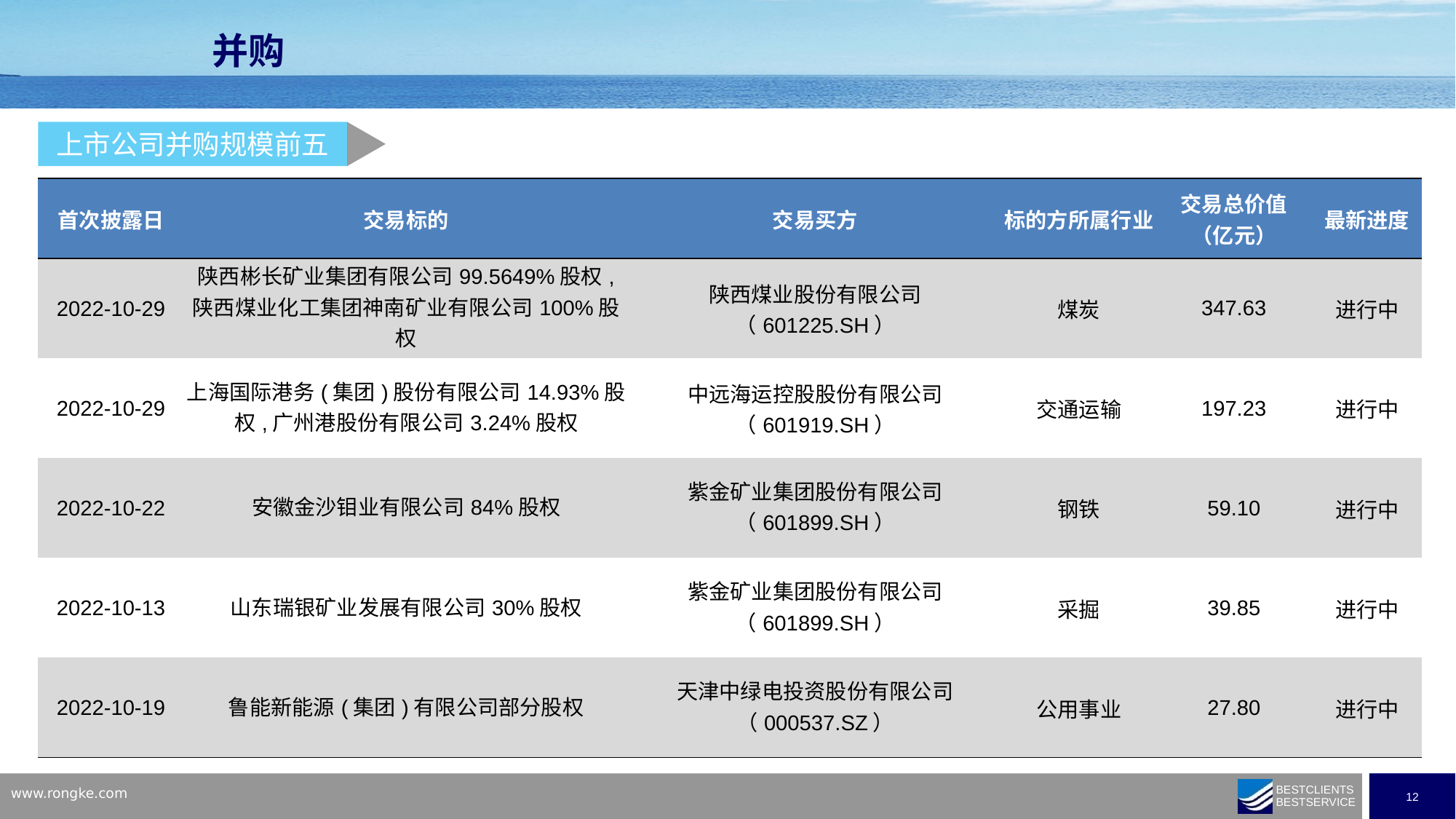

并购

上市公司并购规模前五
| 首次披露日 | 交易标的 | 交易买方 | 标的方所属行业 | 交易总价值 （亿元） | 最新进度 |
| --- | --- | --- | --- | --- | --- |
| 2022-10-29 | 陕西彬长矿业集团有限公司99.5649%股权, 陕西煤业化工集团神南矿业有限公司100%股权 | 陕西煤业股份有限公司 （601225.SH） | 煤炭 | 347.63 | 进行中 |
| 2022-10-29 | 上海国际港务(集团)股份有限公司14.93%股权,广州港股份有限公司3.24%股权 | 中远海运控股股份有限公司（601919.SH） | 交通运输 | 197.23 | 进行中 |
| 2022-10-22 | 安徽金沙钼业有限公司84%股权 | 紫金矿业集团股份有限公司（601899.SH） | 钢铁 | 59.10 | 进行中 |
| 2022-10-13 | 山东瑞银矿业发展有限公司30%股权 | 紫金矿业集团股份有限公司（601899.SH） | 采掘 | 39.85 | 进行中 |
| 2022-10-19 | 鲁能新能源(集团)有限公司部分股权 | 天津中绿电投资股份有限公司（000537.SZ） | 公用事业 | 27.80 | 进行中 |